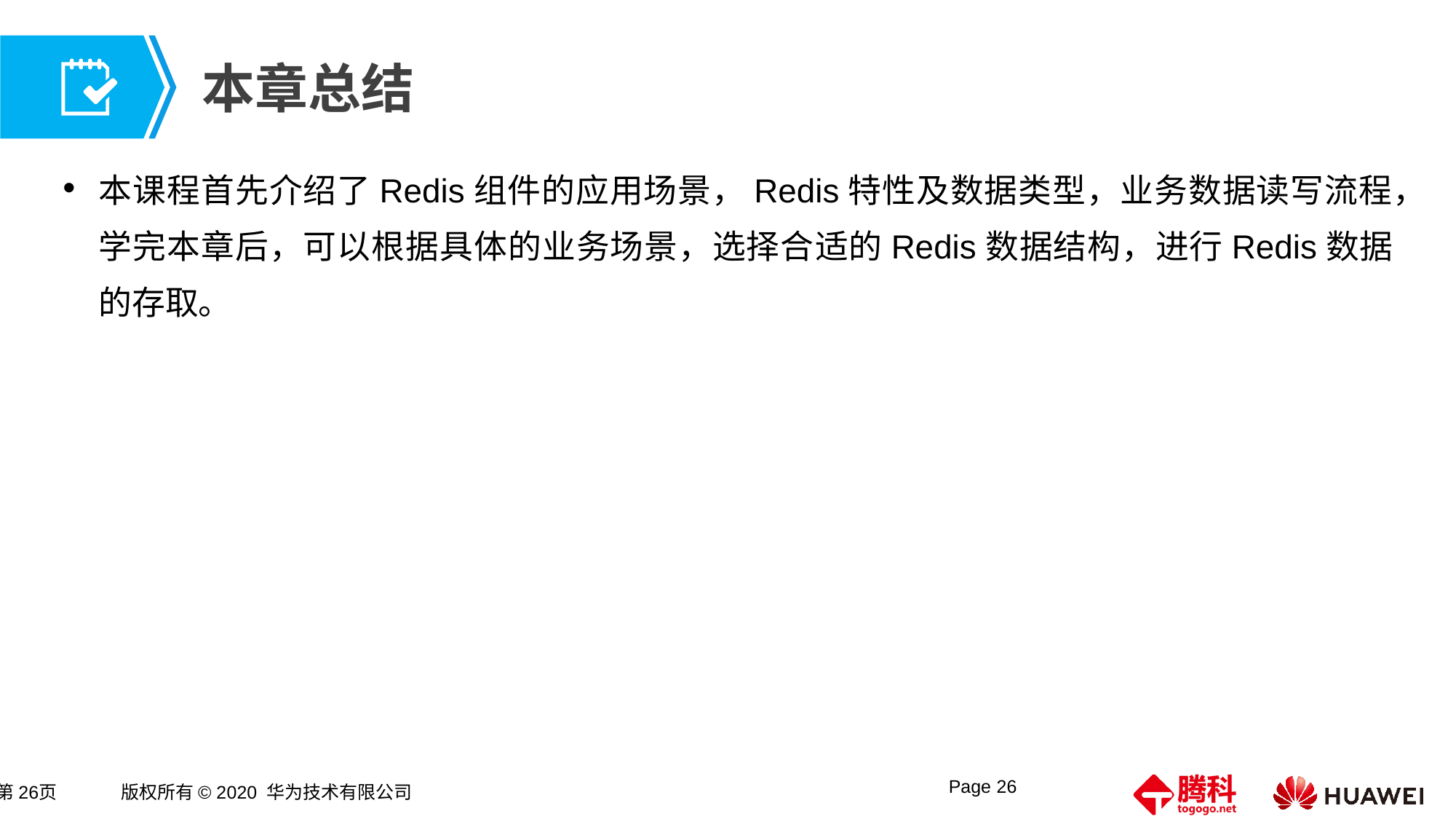

本课程首先介绍了Redis组件的应用场景，Redis特性及数据类型，业务数据读写流程，学完本章后，可以根据具体的业务场景，选择合适的Redis数据结构，进行Redis数据的存取。